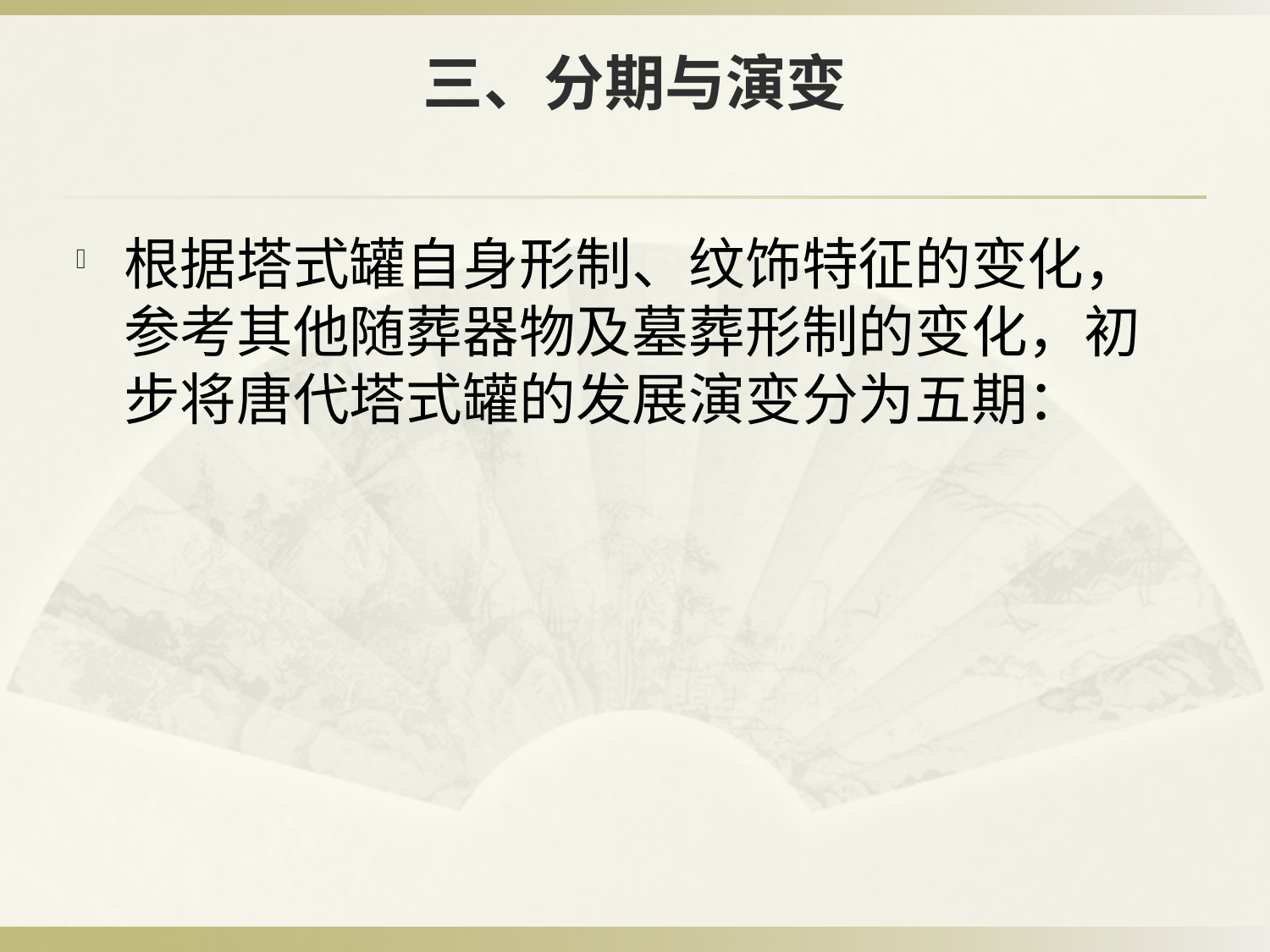

# 三、分期与演变
根据塔式罐自身形制、纹饰特征的变化，参考其他随葬器物及墓葬形制的变化，初步将唐代塔式罐的发展演变分为五期：